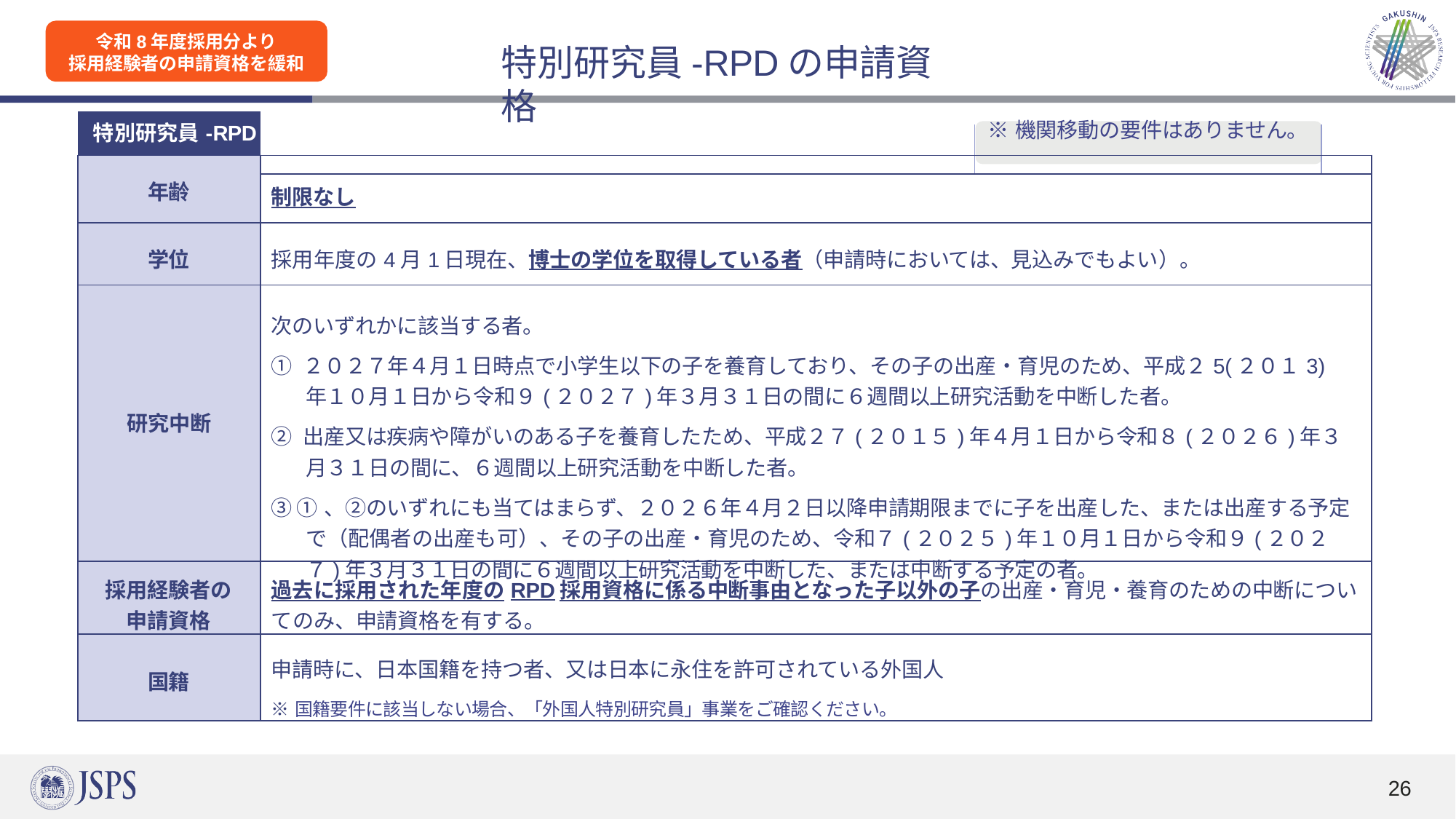

令和8年度採用分より
採用経験者の申請資格を緩和
# 特別研究員-RPDの申請資格
| 特別研究員-RPD |  |  |  |
| --- | --- | --- | --- |
|  |  | ※機関移動の要件はありません。 |  |
| 年齢 |  |  |  |
|  | 制限なし |  |  |
| 学位 | 採用年度の4月1日現在、博士の学位を取得している者（申請時においては、見込みでもよい）。 |  |  |
| 研究中断 | 次のいずれかに該当する者。 ① ２０２７年４月１日時点で小学生以下の子を養育しており、その子の出産・育児のため、平成２5(２０１3)年１０月１日から令和９(２０２７)年３月３１日の間に６週間以上研究活動を中断した者。 ② 出産又は疾病や障がいのある子を養育したため、平成２７(２０１５)年４月１日から令和８(２０２６)年３月３１日の間に、６週間以上研究活動を中断した者。 ③ ①、②のいずれにも当てはまらず、２０２６年４月２日以降申請期限までに子を出産した、または出産する予定で（配偶者の出産も可）、その子の出産・育児のため、令和７(２０２５)年１０月１日から令和９(２０２７)年３月３１日の間に６週間以上研究活動を中断した、または中断する予定の者。 |  |  |
| 採用経験者の申請資格 | 過去に採用された年度のRPD採用資格に係る中断事由となった子以外の子の出産・育児・養育のための中断についてのみ、申請資格を有する。 |  |  |
| 国籍 | 申請時に、日本国籍を持つ者、又は日本に永住を許可されている外国人 ※国籍要件に該当しない場合、「外国人特別研究員」事業をご確認ください。 |  |  |

26